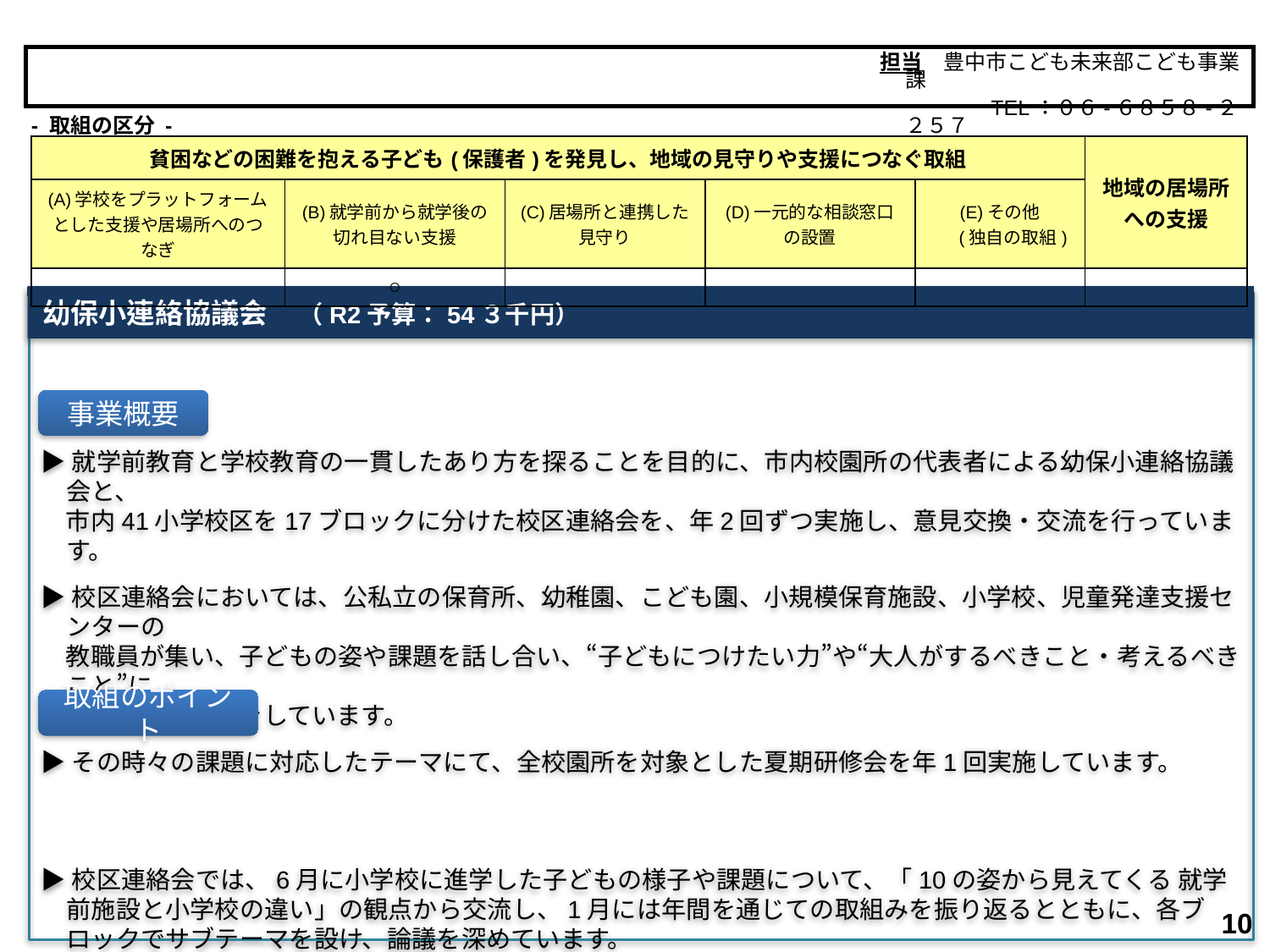

担当　豊中市こども未来部こども事業課
　　　　　TEL：０６-６８５８-２２５７
豊中市
- 取組の区分 -
| 貧困などの困難を抱える子ども(保護者)を発見し、地域の見守りや支援につなぐ取組 |  |  |  |  | 地域の居場所 への支援 |
| --- | --- | --- | --- | --- | --- |
| (A)学校をプラットフォームとした支援や居場所へのつなぎ | (B)就学前から就学後の 切れ目ない支援 | (C)居場所と連携した 見守り | (D)一元的な相談窓口 の設置 | (E)その他 　 (独自の取組) |  |
|  | ○ |  |  |  |  |
幼保小連絡協議会 　（R2予算：54３千円）

▶就学前教育と学校教育の一貫したあり方を探ることを目的に、市内校園所の代表者による幼保小連絡協議会と、
　市内41小学校区を17ブロックに分けた校区連絡会を、年2回ずつ実施し、意見交換・交流を行っています。

▶校区連絡会においては、公私立の保育所、幼稚園、こども園、小規模保育施設、小学校、児童発達支援センターの
　教職員が集い、子どもの姿や課題を話し合い、“子どもにつけたい力”や“大人がするべきこと・考えるべきこと”に
　ついて共通確認をしています。

▶その時々の課題に対応したテーマにて、全校園所を対象とした夏期研修会を年1回実施しています。

▶校区連絡会では、6月に小学校に進学した子どもの様子や課題について、「10の姿から見えてくる 就学前施設と小学校の違い」の観点から交流し、1月には年間を通じての取組みを振り返るとともに、各ブロックでサブテーマを設け、論議を深めています。

事業概要
取組のポイント
10